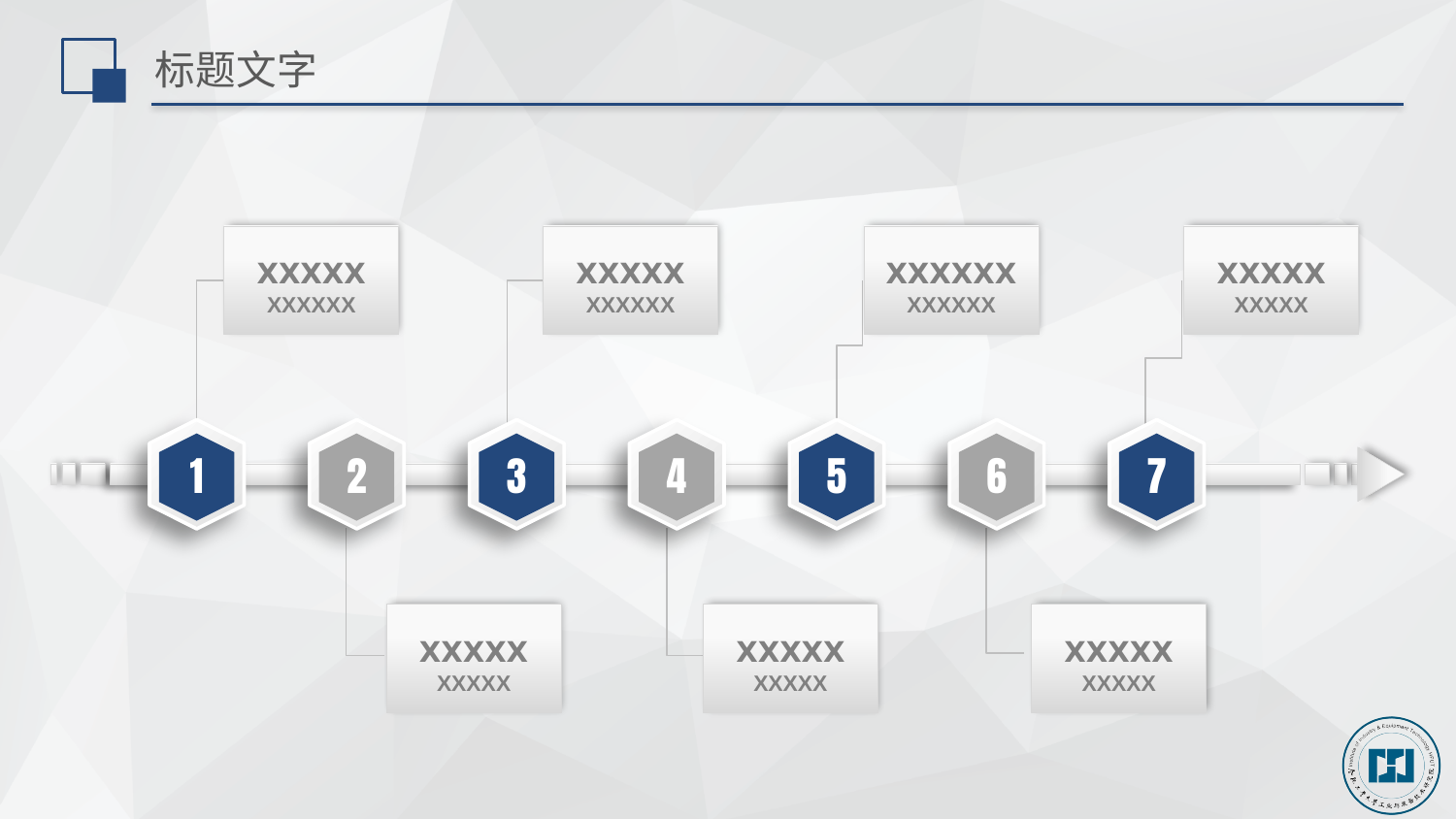

# 标题文字

XXXXX
XXXXXX

XXXXX
XXXXXX

XXXXXX
XXXXXX

XXXXX
XXXXX

1

2

3

4

5

6

7

XXXXX
XXXXX

XXXXX
XXXXX

XXXXX
XXXXX